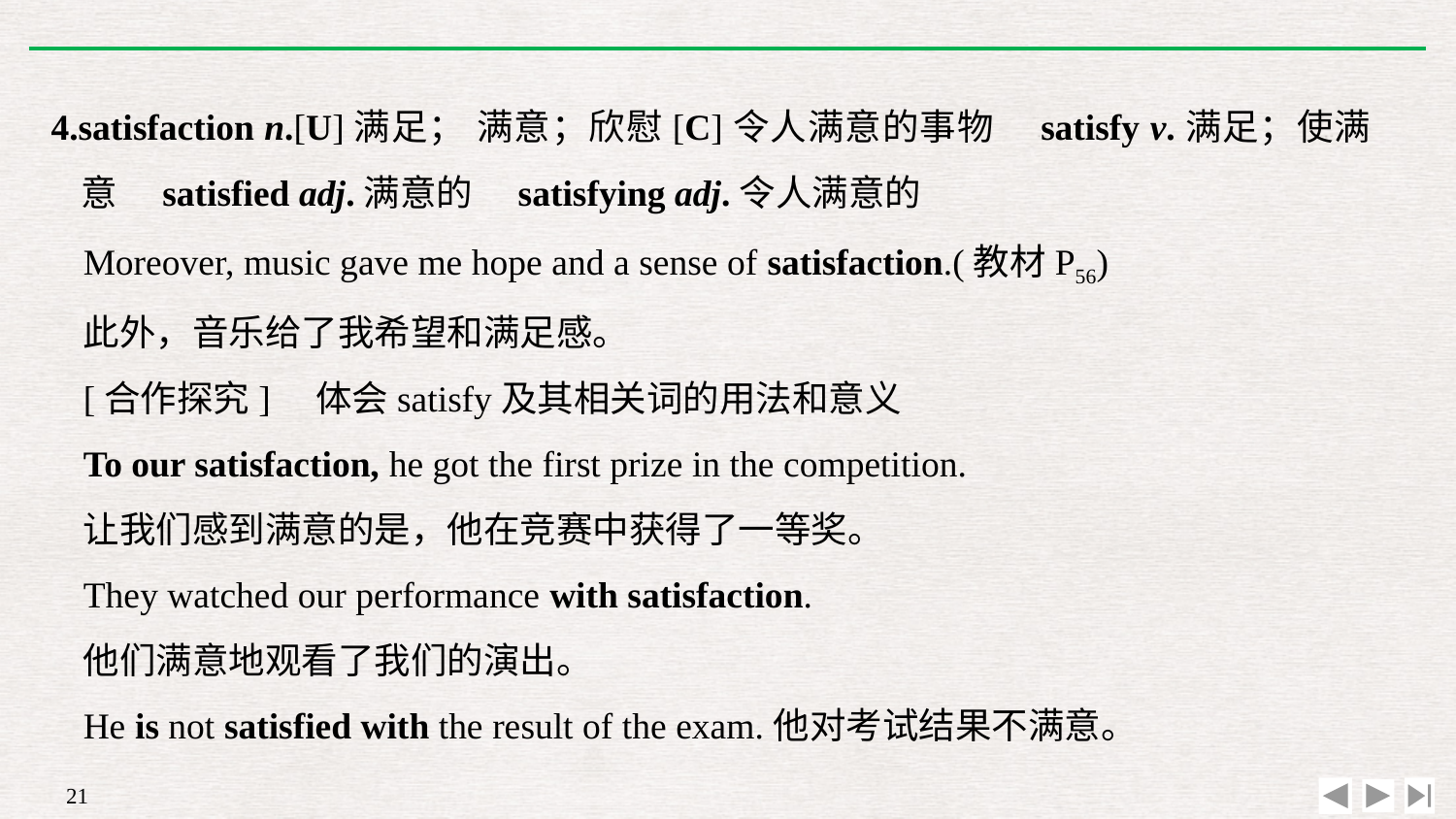

4.satisfaction n.[U]满足； 满意；欣慰[C]令人满意的事物　satisfy v.满足；使满意　satisfied adj.满意的　satisfying adj.令人满意的
Moreover, music gave me hope and a sense of satisfaction.(教材P56)
此外，音乐给了我希望和满足感。
[合作探究]　体会satisfy及其相关词的用法和意义
To our satisfaction, he got the first prize in the competition.
让我们感到满意的是，他在竞赛中获得了一等奖。
They watched our performance with satisfaction.
他们满意地观看了我们的演出。
He is not satisfied with the result of the exam.他对考试结果不满意。